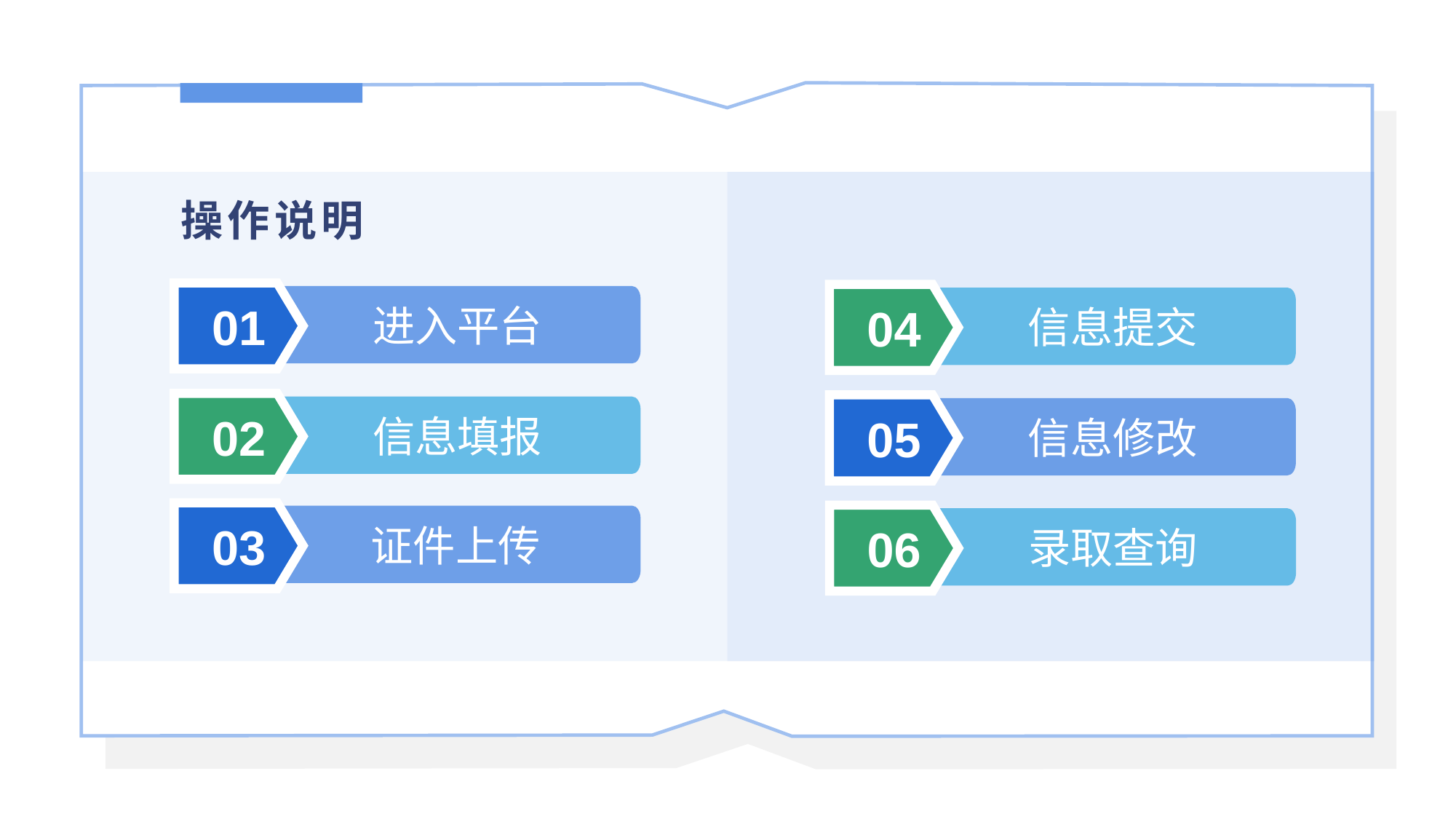

操作说明
01
04
进入平台
信息提交
02
05
信息填报
信息修改
03
06
证件上传
录取查询